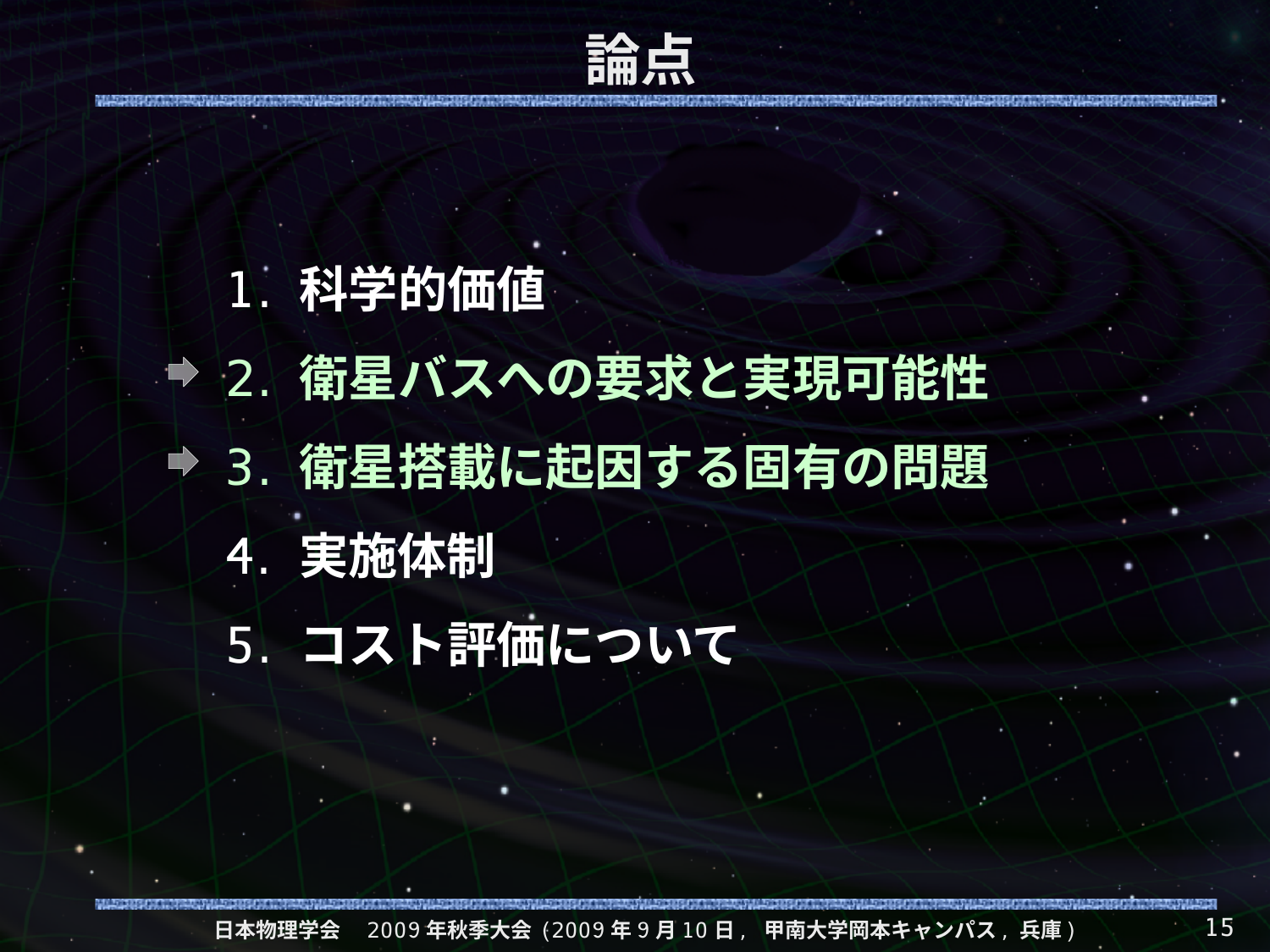

# 論点
1. 科学的価値
2. 衛星バスへの要求と実現可能性
3. 衛星搭載に起因する固有の問題
4. 実施体制
5. コスト評価について

15
日本物理学会　2009年秋季大会 (2009年9月10日,  甲南大学岡本キャンパス, 兵庫)